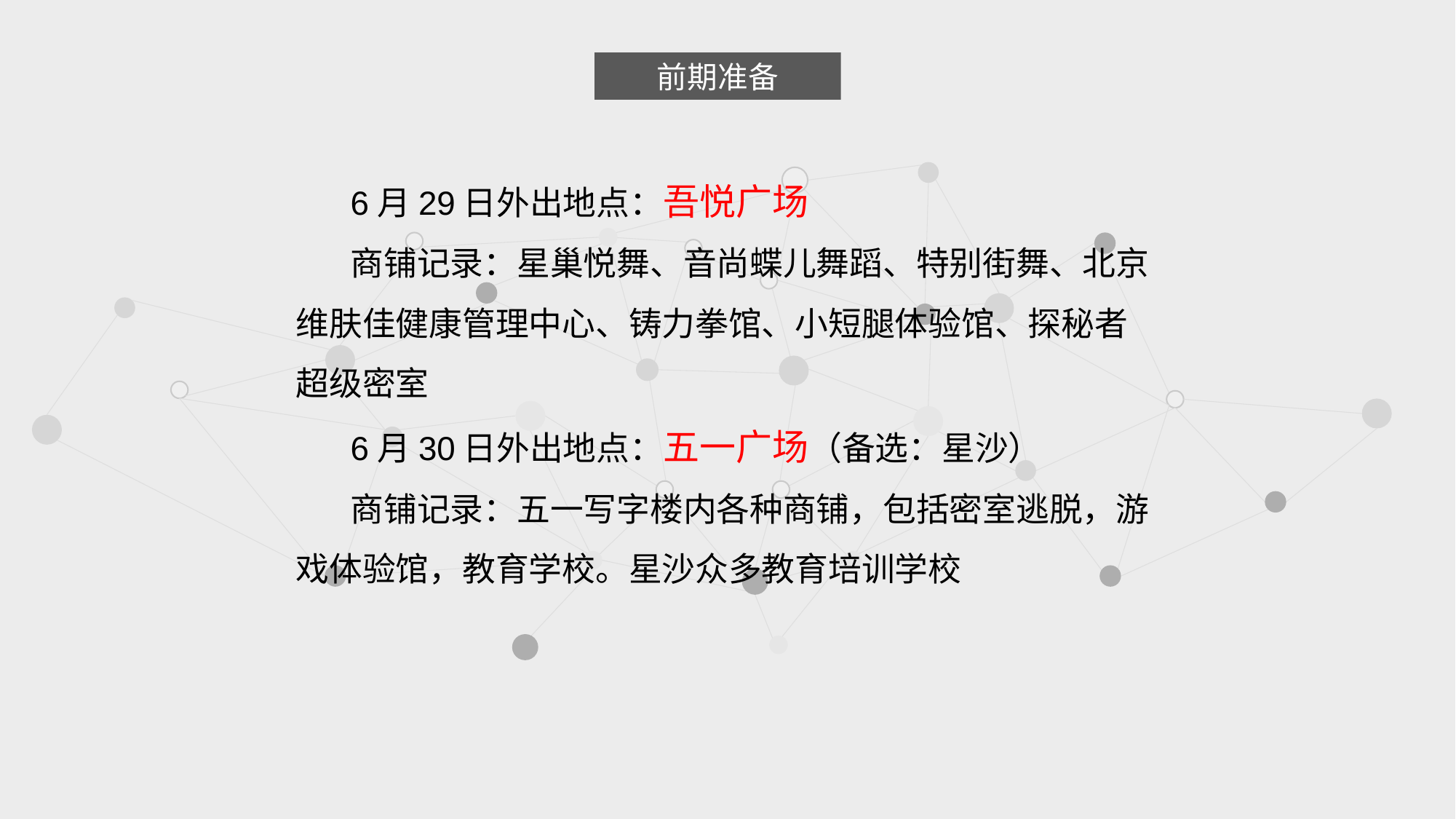

前期准备
6月29日外出地点：吾悦广场
商铺记录：星巢悦舞、音尚蝶儿舞蹈、特别街舞、北京维肤佳健康管理中心、铸力拳馆、小短腿体验馆、探秘者超级密室
6月30日外出地点：五一广场（备选：星沙）
商铺记录：五一写字楼内各种商铺，包括密室逃脱，游戏体验馆，教育学校。星沙众多教育培训学校